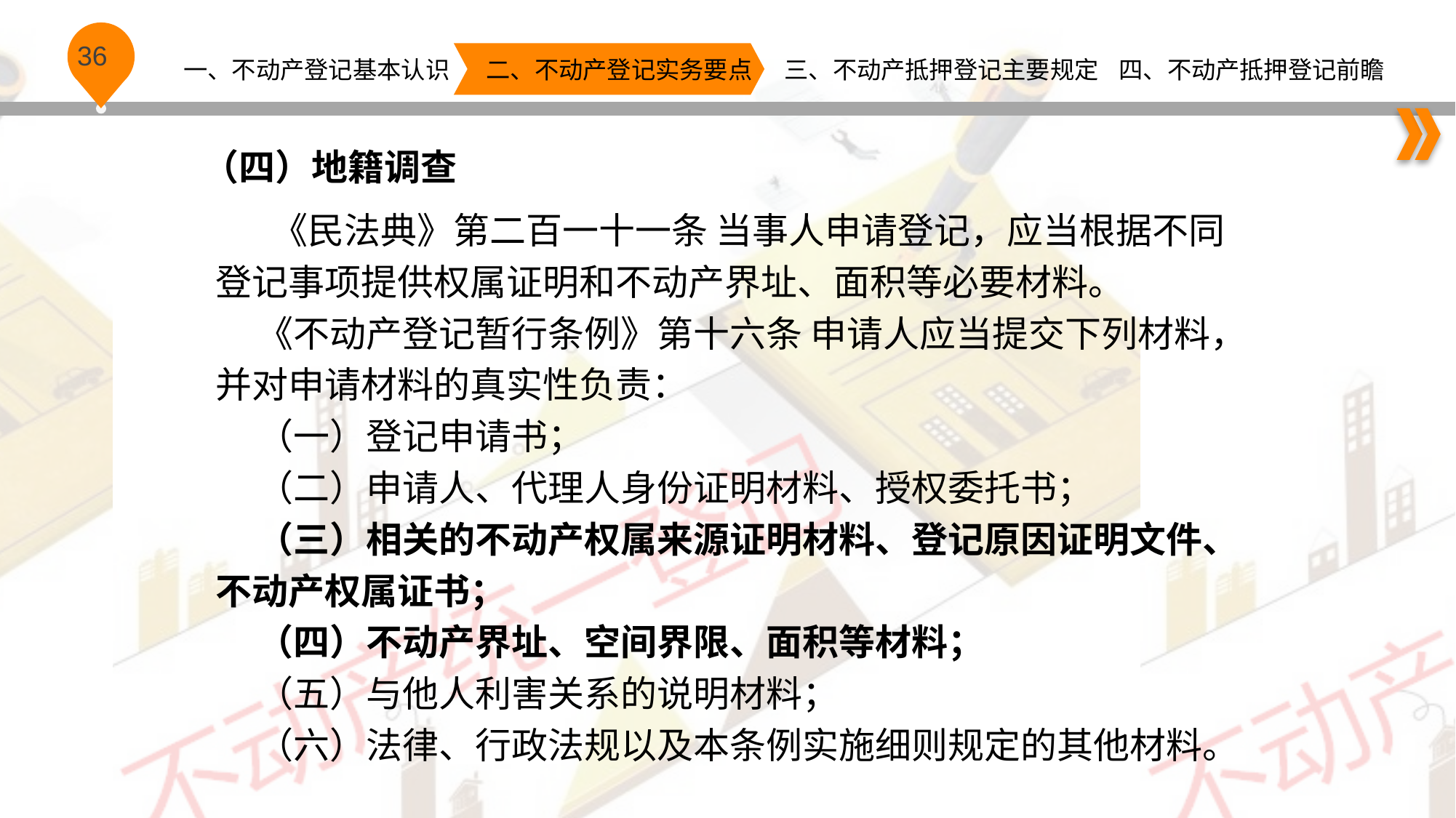

（四）地籍调查
        《民法典》第二百一十一条 当事人申请登记，应当根据不同登记事项提供权属证明和不动产界址、面积等必要材料。
    《不动产登记暂行条例》第十六条 申请人应当提交下列材料，并对申请材料的真实性负责：
    （一）登记申请书；
    （二）申请人、代理人身份证明材料、授权委托书；
    （三）相关的不动产权属来源证明材料、登记原因证明文件、不动产权属证书；
    （四）不动产界址、空间界限、面积等材料；
    （五）与他人利害关系的说明材料；
    （六）法律、行政法规以及本条例实施细则规定的其他材料。